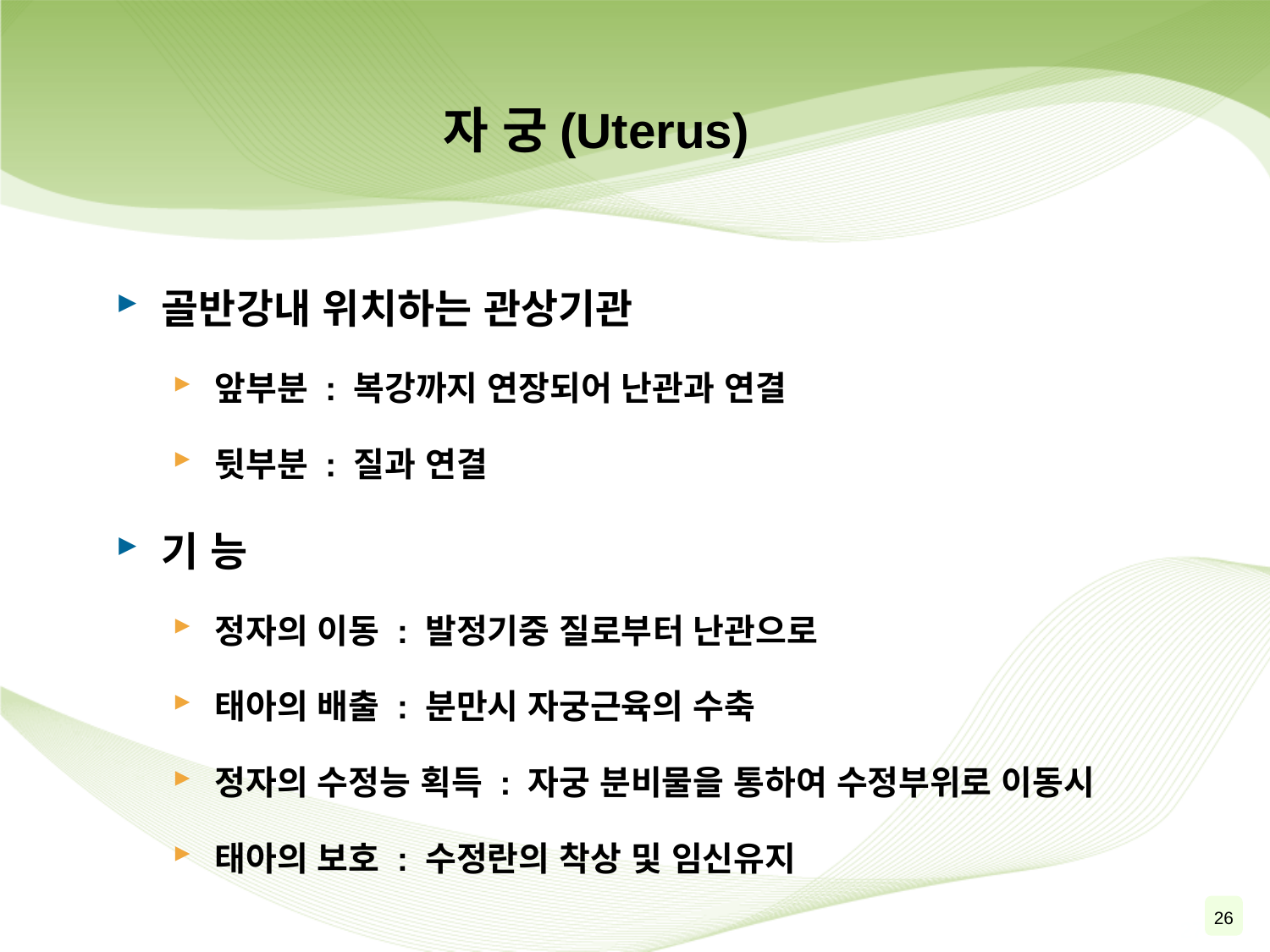

# 자 궁(Uterus)
골반강내 위치하는 관상기관
앞부분 : 복강까지 연장되어 난관과 연결
뒷부분 : 질과 연결
기 능
정자의 이동 : 발정기중 질로부터 난관으로
태아의 배출 : 분만시 자궁근육의 수축
정자의 수정능 획득 : 자궁 분비물을 통하여 수정부위로 이동시
태아의 보호 : 수정란의 착상 및 임신유지
26
27